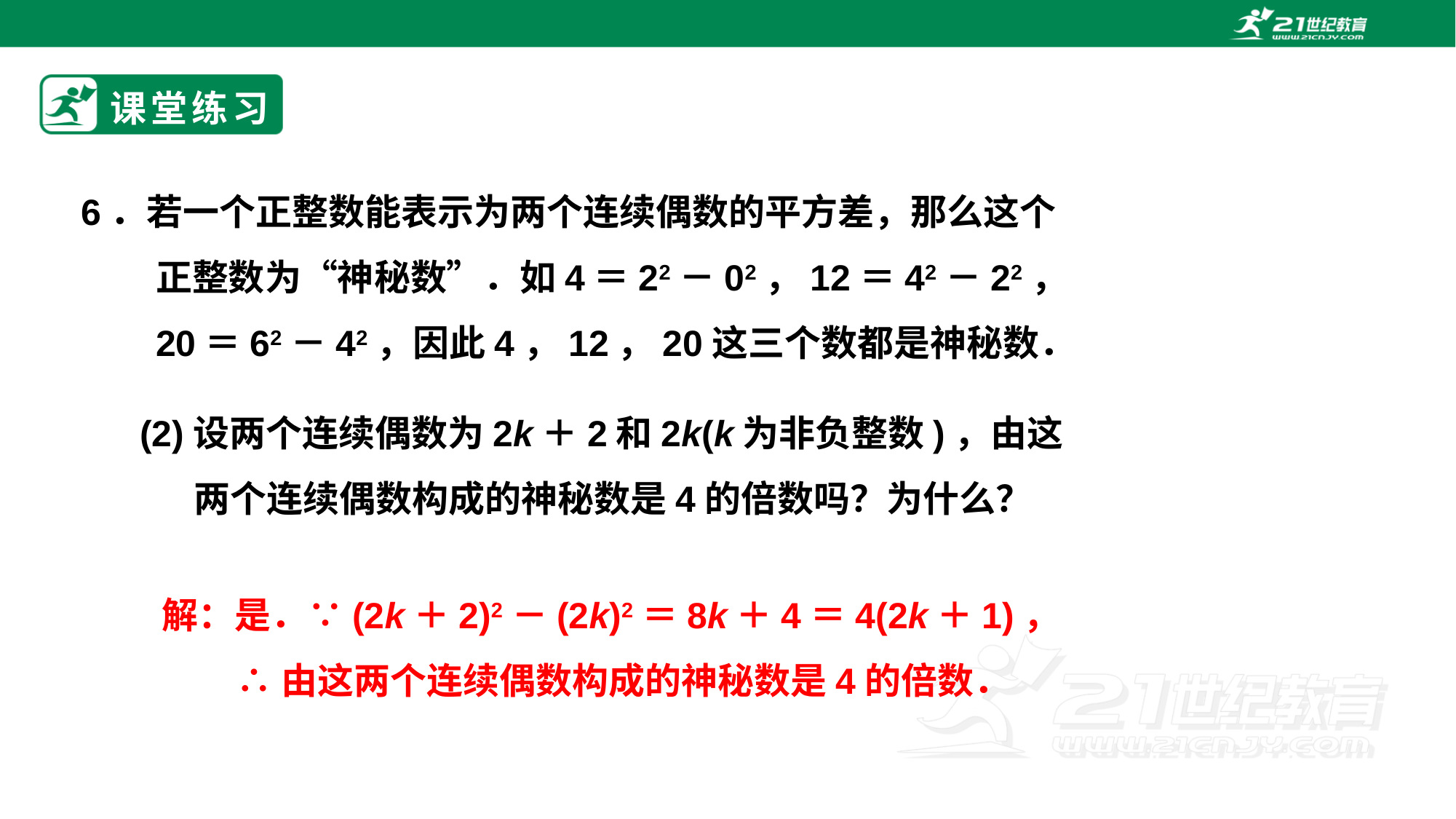

# 课堂练习
6．若一个正整数能表示为两个连续偶数的平方差，那么这个正整数为“神秘数”．如4＝22－02，12＝42－22，20＝62－42，因此4，12，20这三个数都是神秘数．
(2)设两个连续偶数为2k＋2和2k(k为非负整数)，由这两个连续偶数构成的神秘数是4的倍数吗？为什么？
解：是．∵(2k＋2)2－(2k)2＝8k＋4＝4(2k＋1)，
∴由这两个连续偶数构成的神秘数是4的倍数．